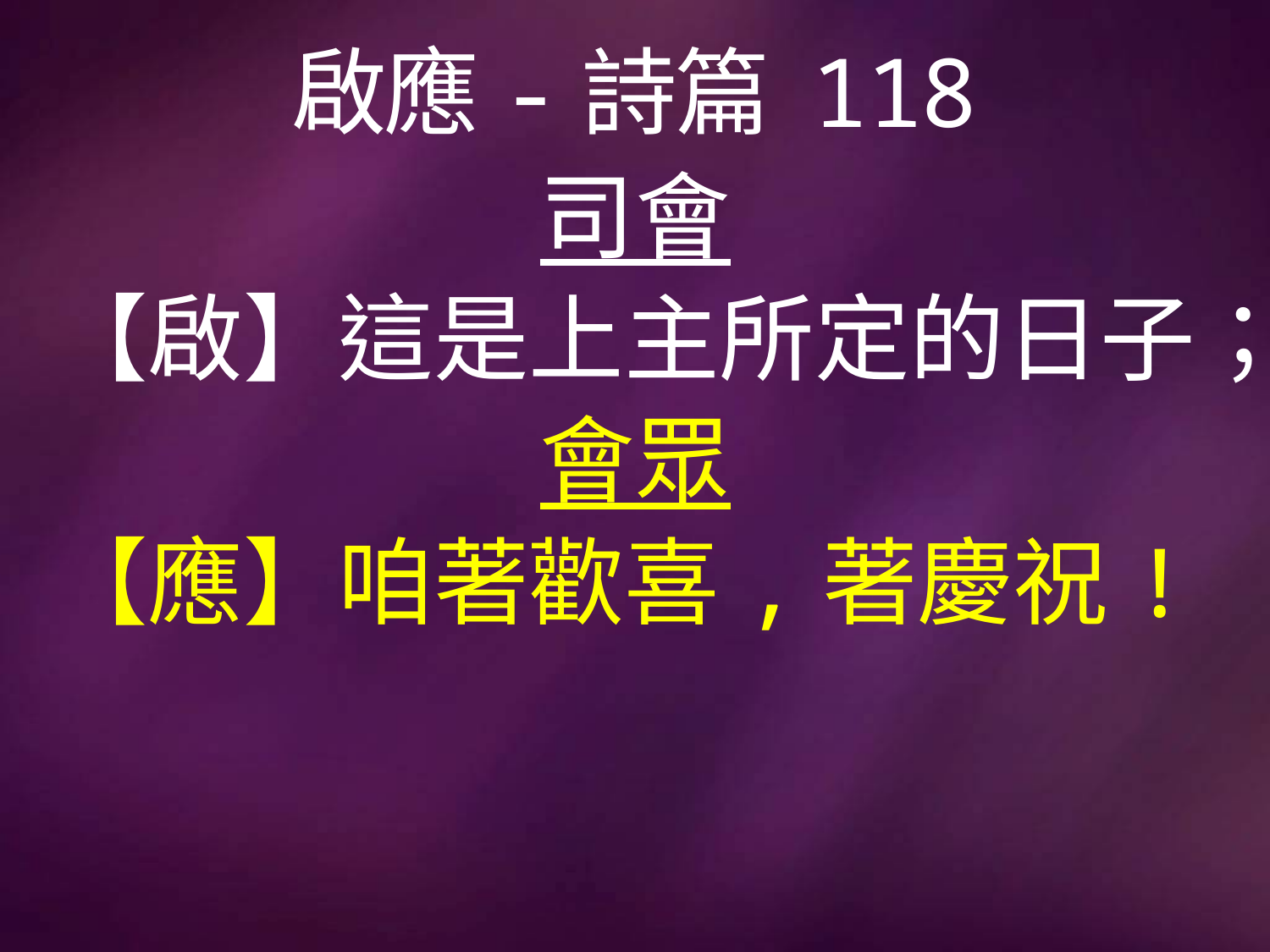

# 啟應-詩篇 118
司會
【啟】這是上主所定的日子；
會眾
【應】咱著歡喜,著慶祝!